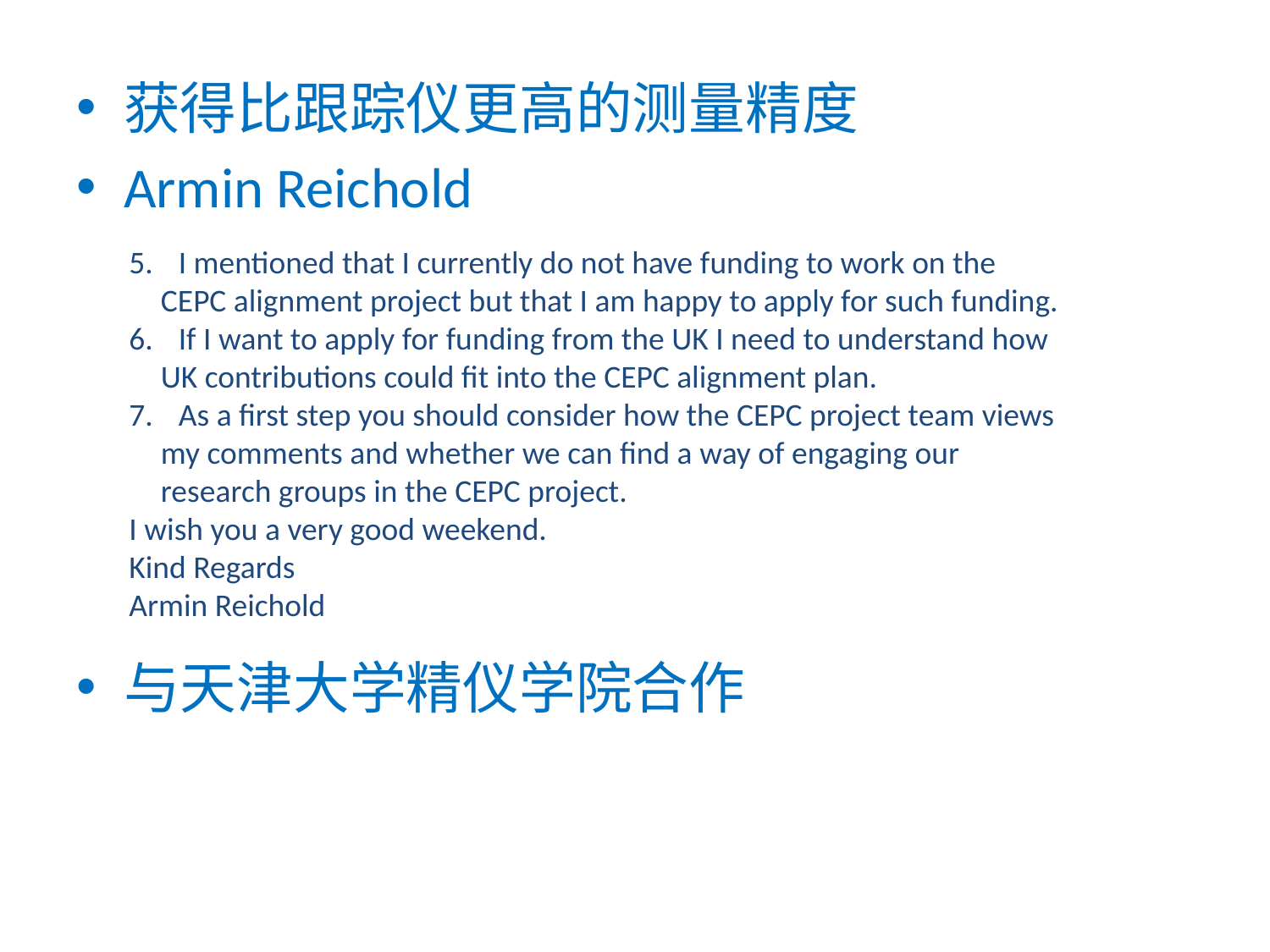

获得比跟踪仪更高的测量精度
Armin Reichold
5.       I mentioned that I currently do not have funding to work on the CEPC alignment project but that I am happy to apply for such funding.
6.       If I want to apply for funding from the UK I need to understand how UK contributions could fit into the CEPC alignment plan.
7.       As a first step you should consider how the CEPC project team views my comments and whether we can find a way of engaging our research groups in the CEPC project.
I wish you a very good weekend.
Kind Regards
Armin Reichold
与天津大学精仪学院合作